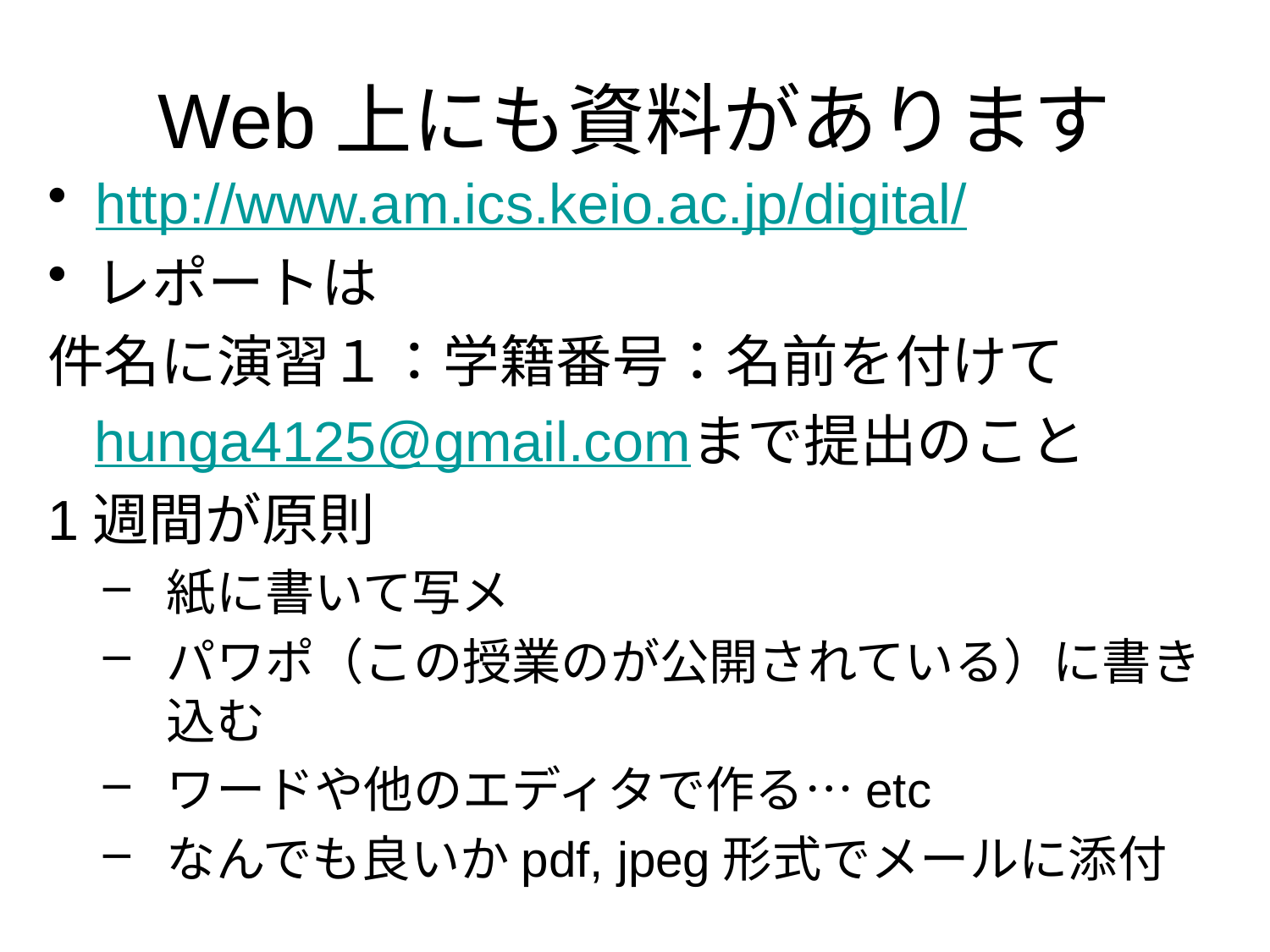

# Web上にも資料があります
http://www.am.ics.keio.ac.jp/digital/
レポートは
件名に演習１：学籍番号：名前を付けて
   hunga4125@gmail.comまで提出のこと
1週間が原則
紙に書いて写メ
パワポ（この授業のが公開されている）に書き込む
ワードや他のエディタで作る…etc
なんでも良いかpdf, jpeg形式でメールに添付